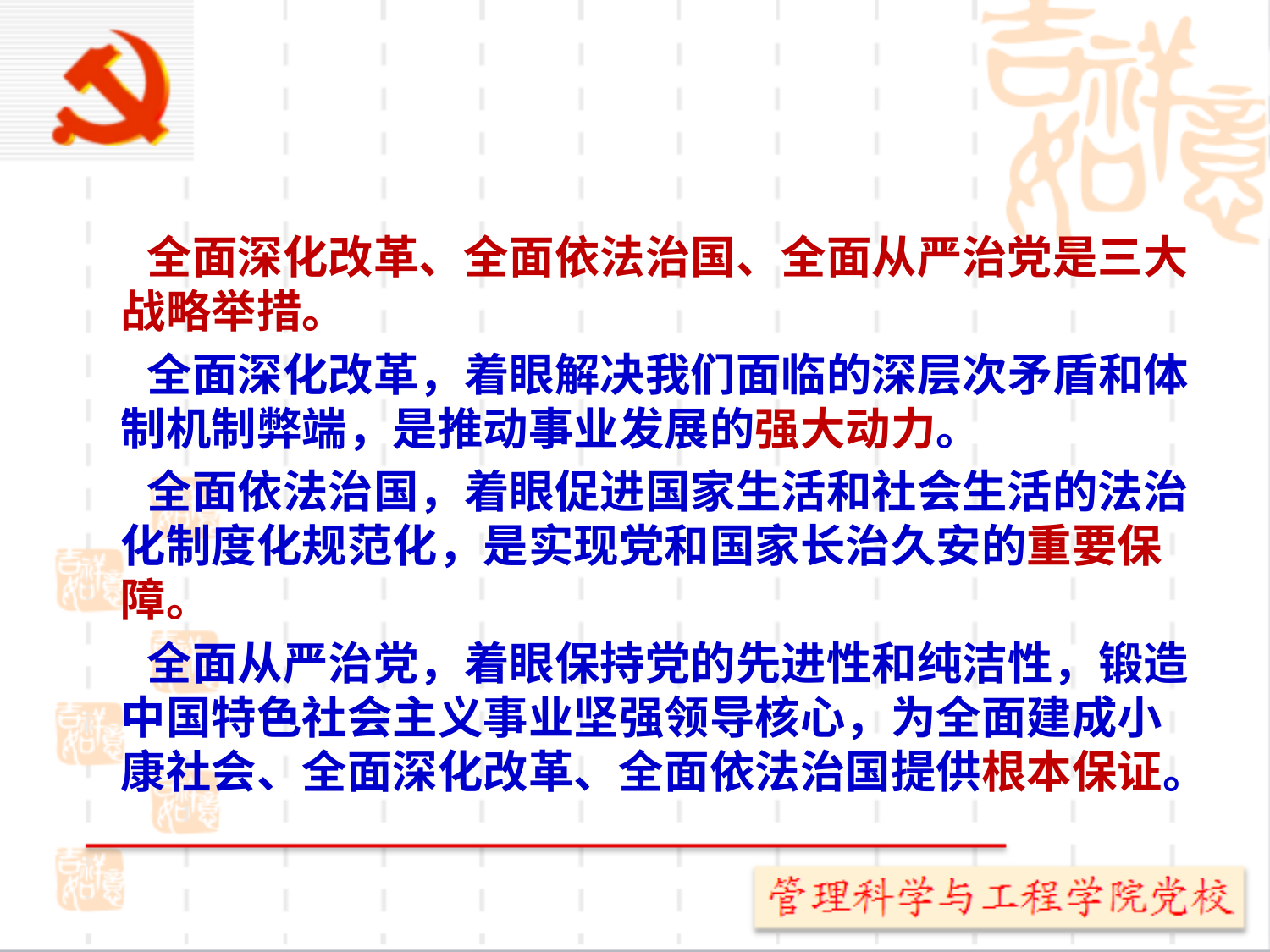

#
      全面深化改革、全面依法治国、全面从严治党是三大战略举措。
      全面深化改革，着眼解决我们面临的深层次矛盾和体制机制弊端，是推动事业发展的强大动力。
      全面依法治国，着眼促进国家生活和社会生活的法治化制度化规范化，是实现党和国家长治久安的重要保障。
      全面从严治党，着眼保持党的先进性和纯洁性，锻造中国特色社会主义事业坚强领导核心，为全面建成小康社会、全面深化改革、全面依法治国提供根本保证。